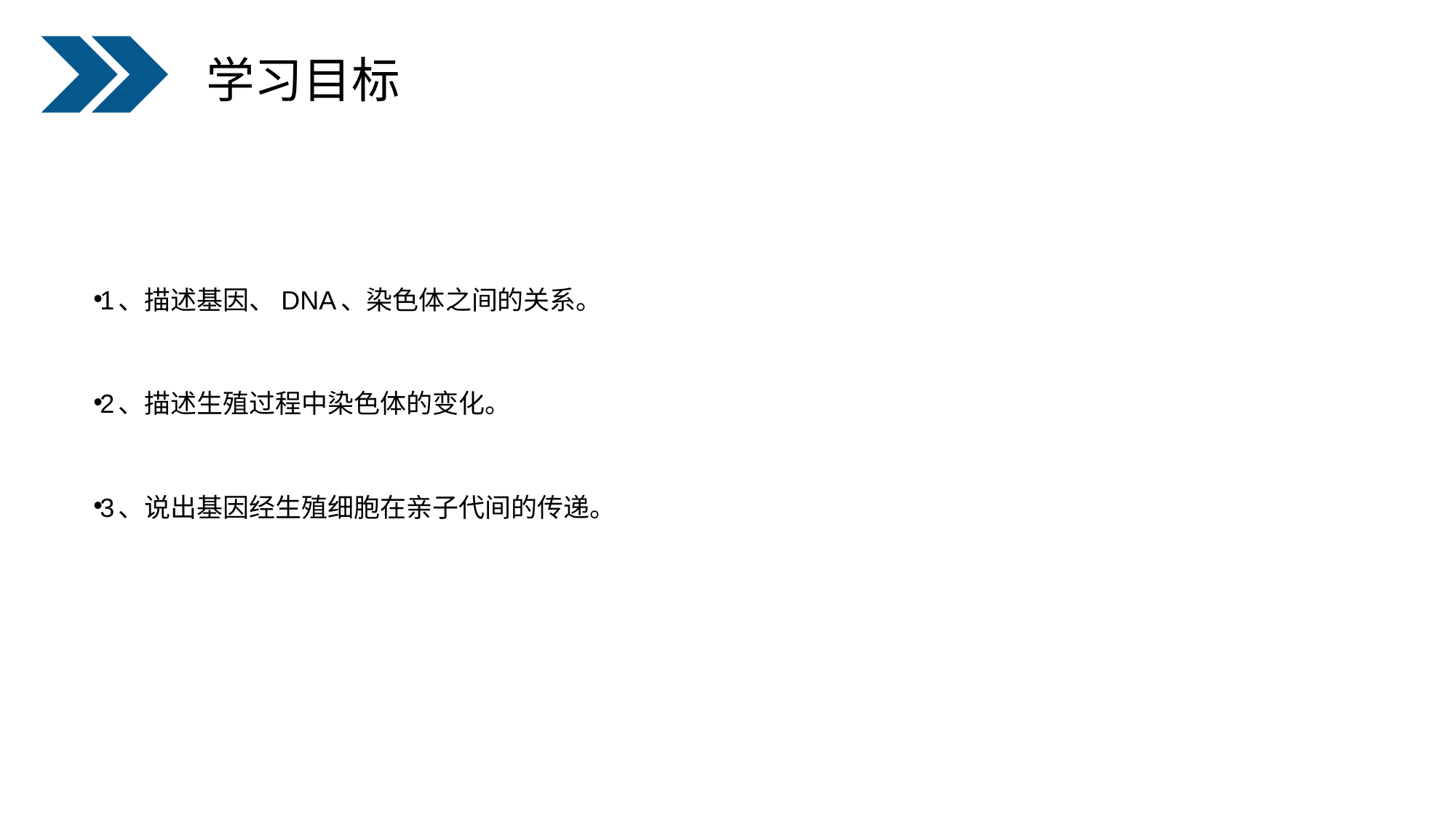

学习目标
1、描述基因、DNA、染色体之间的关系。
2、描述生殖过程中染色体的变化。
3、说出基因经生殖细胞在亲子代间的传递。